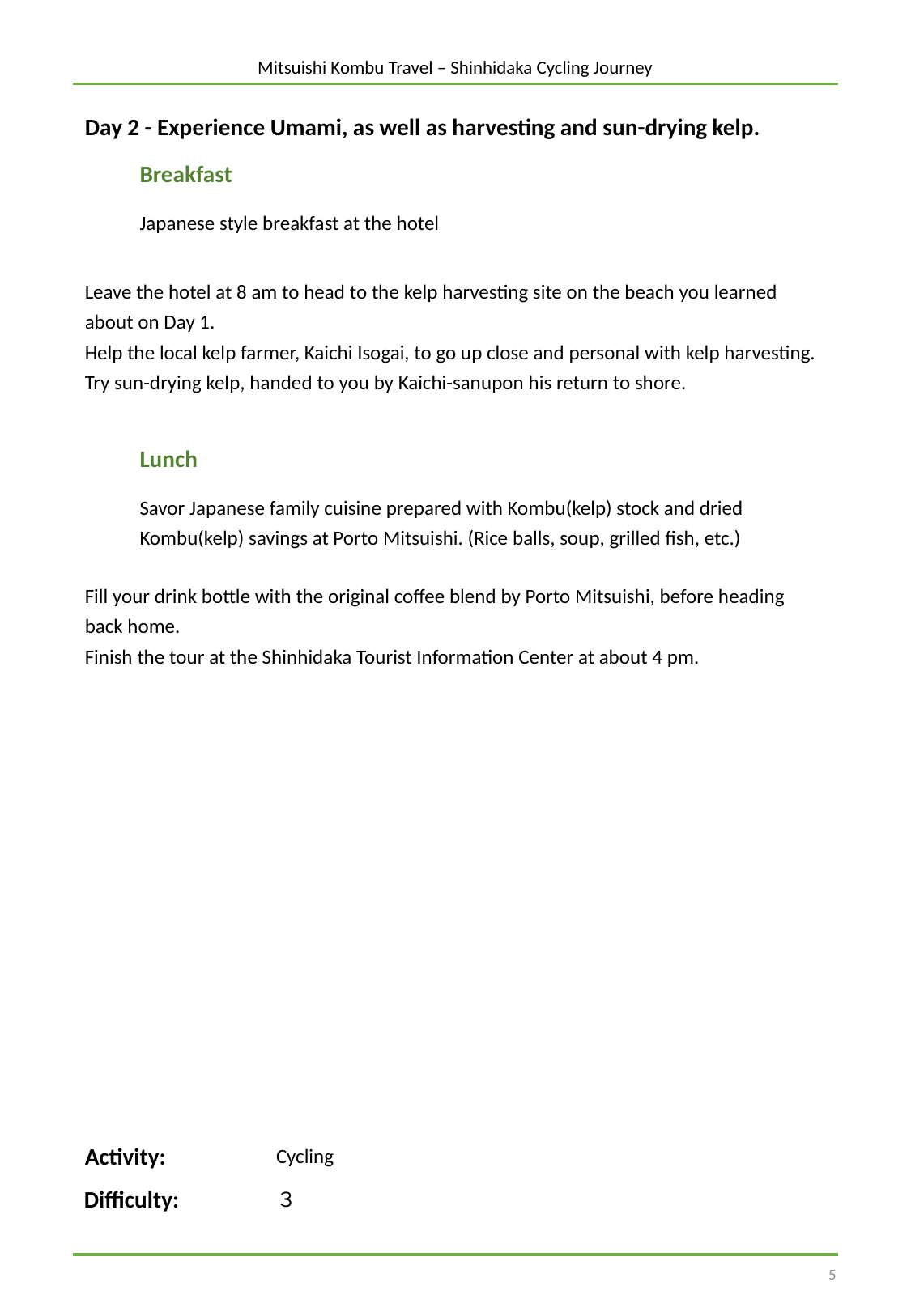

Mitsuishi Kombu Travel – Shinhidaka Cycling Journey
Day 2 - Experience Umami, as well as harvesting and sun-drying kelp.
Breakfast

実施場所、移動先など
Japanese style breakfast at the hotel
Leave the hotel at 8 am to head to the kelp harvesting site on the beach you learned about on Day 1.
Help the local kelp farmer, Kaichi Isogai, to go up close and personal with kelp harvesting. Try sun-drying kelp, handed to you by Kaichi-sanupon his return to shore.
１日毎の行程
その日の行程がわかるように文章で記載する。ストーリーとの関連性も記載すると分かりやすい。
Lunch
Savor Japanese family cuisine prepared with Kombu(kelp) stock and dried Kombu(kelp) savings at Porto Mitsuishi. (Rice balls, soup, grilled fish, etc.)
Fill your drink bottle with the original coffee blend by Porto Mitsuishi, before heading back home.
Finish the tour at the Shinhidaka Tourist Information Center at about 4 pm.
食事の場所、内容など
この日のおもなアクティビティと難易度
アクティビティは、所要時間、距離、地形（トレイル、砂利道、舗装・未舗装など）、（できれば）標高の増減を記載する。複数のアクティビティが1日の中にある場合は、連記する。
Activity:
Cycling
Difficulty:
３